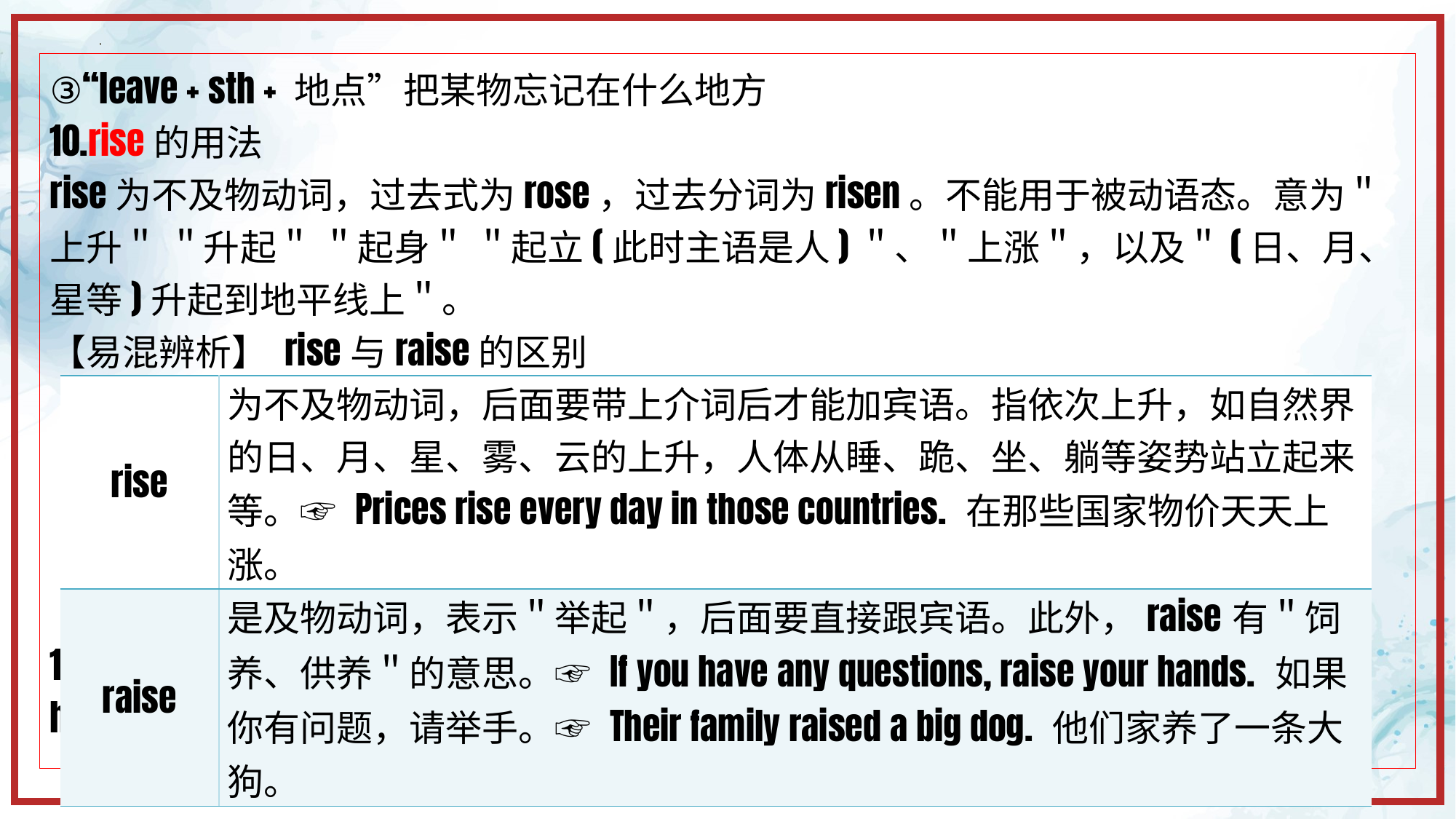

③“leave + sth + 地点”把某物忘记在什么地方
10.rise的用法
rise为不及物动词，过去式为rose，过去分词为risen。不能用于被动语态。意为＂上升＂ ＂升起＂ ＂起身＂ ＂起立(此时主语是人)＂、＂上涨＂，以及＂(日、月、星等)升起到地平线上＂。
【易混辨析】 rise与raise的区别

11.hear的用法
hear动词，意为＂听说＂。常用结构为：

| rise | 为不及物动词，后面要带上介词后才能加宾语。指依次上升，如自然界的日、月、星、雾、云的上升，人体从睡、跪、坐、躺等姿势站立起来等。☞ Prices rise every day in those countries. 在那些国家物价天天上涨。 |
| --- | --- |
| raise | 是及物动词，表示＂举起＂，后面要直接跟宾语。此外，raise有＂饲养、供养＂的意思。☞ If you have any questions, raise your hands. 如果你有问题，请举手。☞ Their family raised a big dog. 他们家养了一条大狗。 |